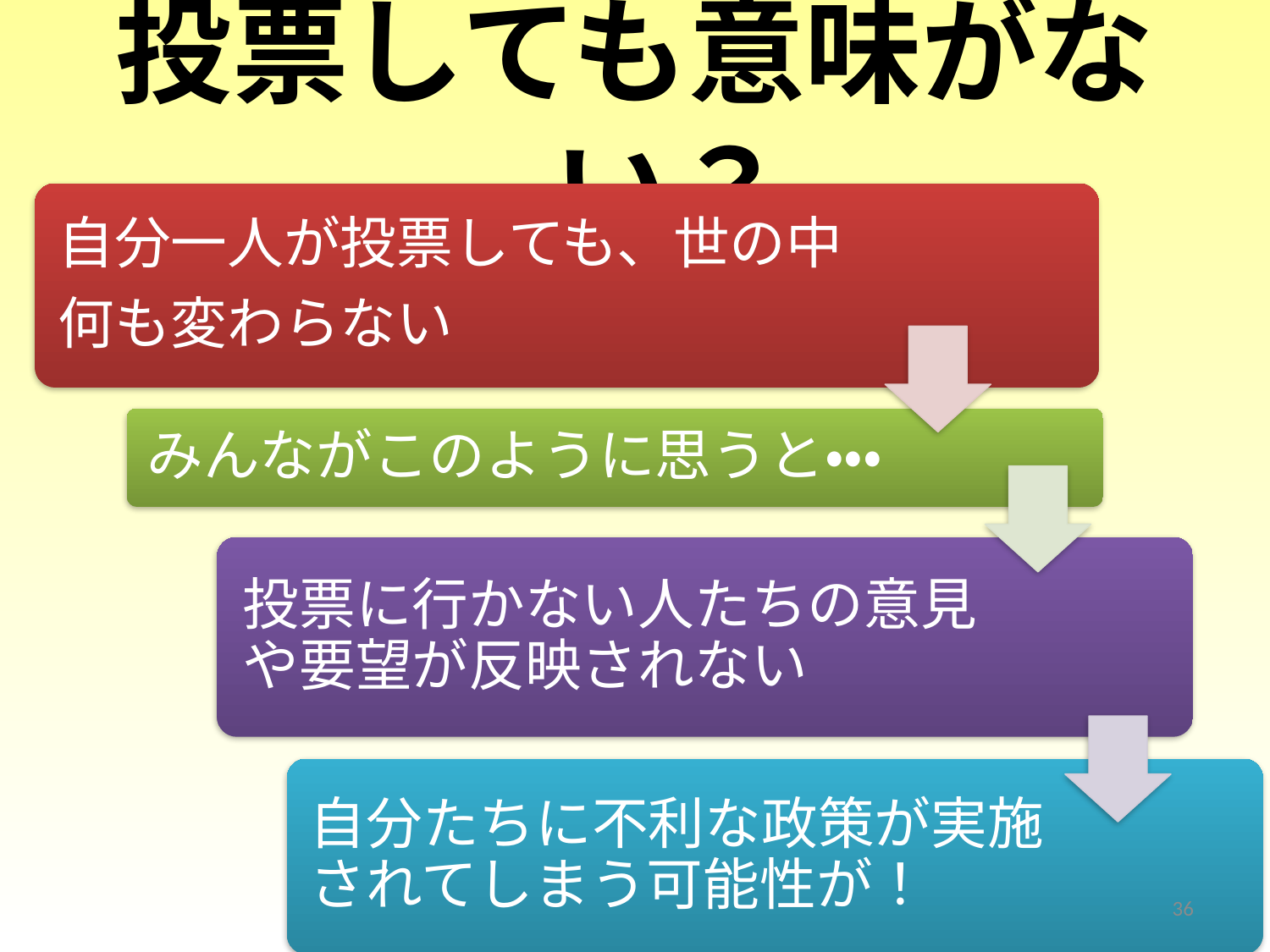

# 投票しても意味がない？
自分一人が投票しても、世の中
何も変わらない

みんながこのように思うと・・・

投票に行かない人たちの意見や要望が反映されない

自分たちに不利な政策が実施されてしまう可能性が！
36